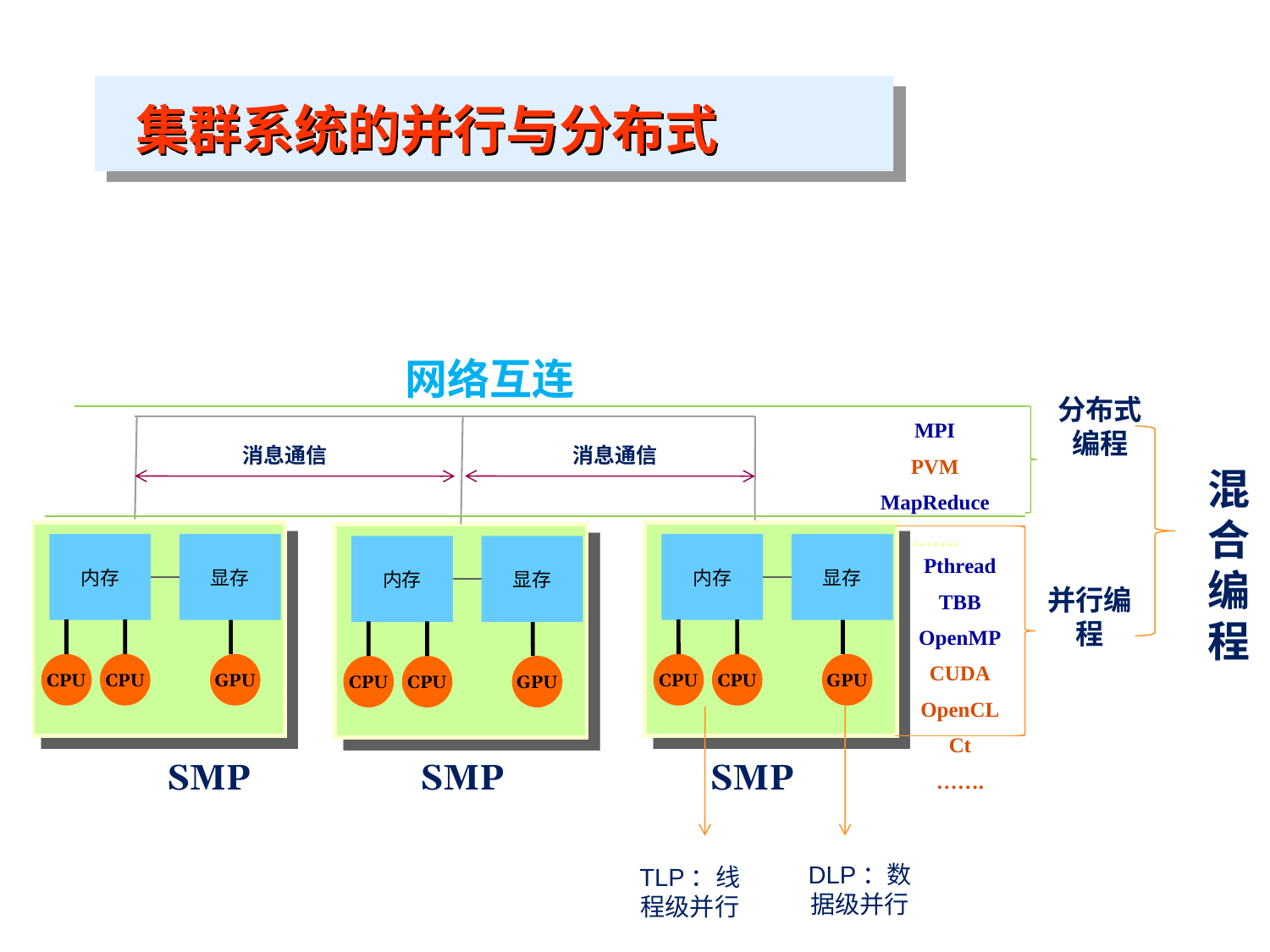

集群系统的并行与分布式
网络互连
分布式编程

MPI
PVM
MapReduce
…….

消息通信
消息通信
混合编程

内存
显存
内存
显存
内存
显存
Pthread
TBB
OpenMP
CUDA
OpenCL
Ct
…….
并行编程

CPU
CPU
GPU
CPU
CPU
GPU
CPU
CPU
GPU
SMP
SMP
SMP
DLP：数据级并行
TLP：线程级并行